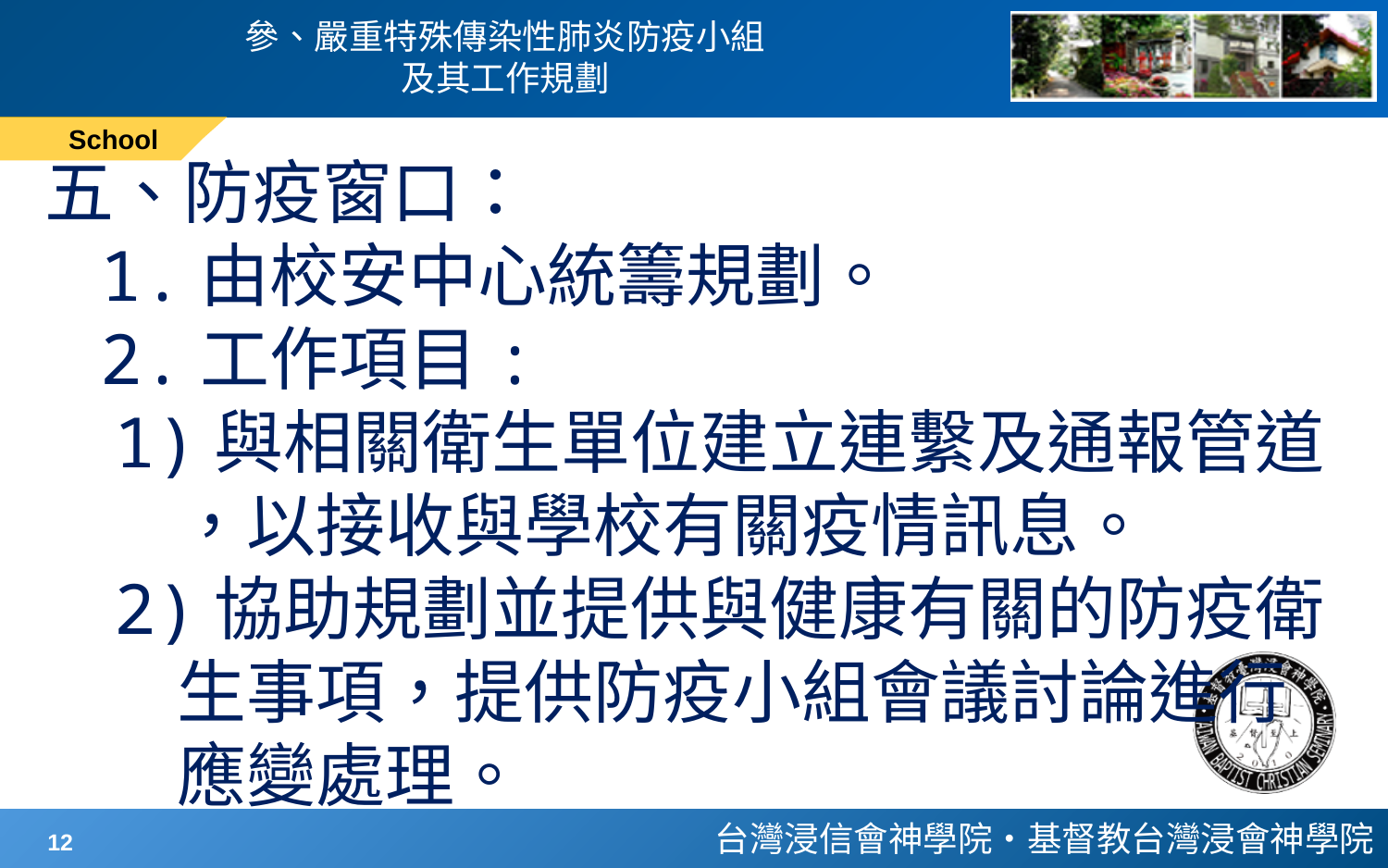

# 參、嚴重特殊傳染性肺炎防疫小組 及其工作規劃
School
五、防疫窗口：
   1.由校安中心統籌規劃。
   2.工作項目:
1)與相關衛生單位建立連繫及通報管道
   ，以接收與學校有關疫情訊息。
2)協助規劃並提供與健康有關的防疫衛
   生事項，提供防疫小組會議討論進行
   應變處理。